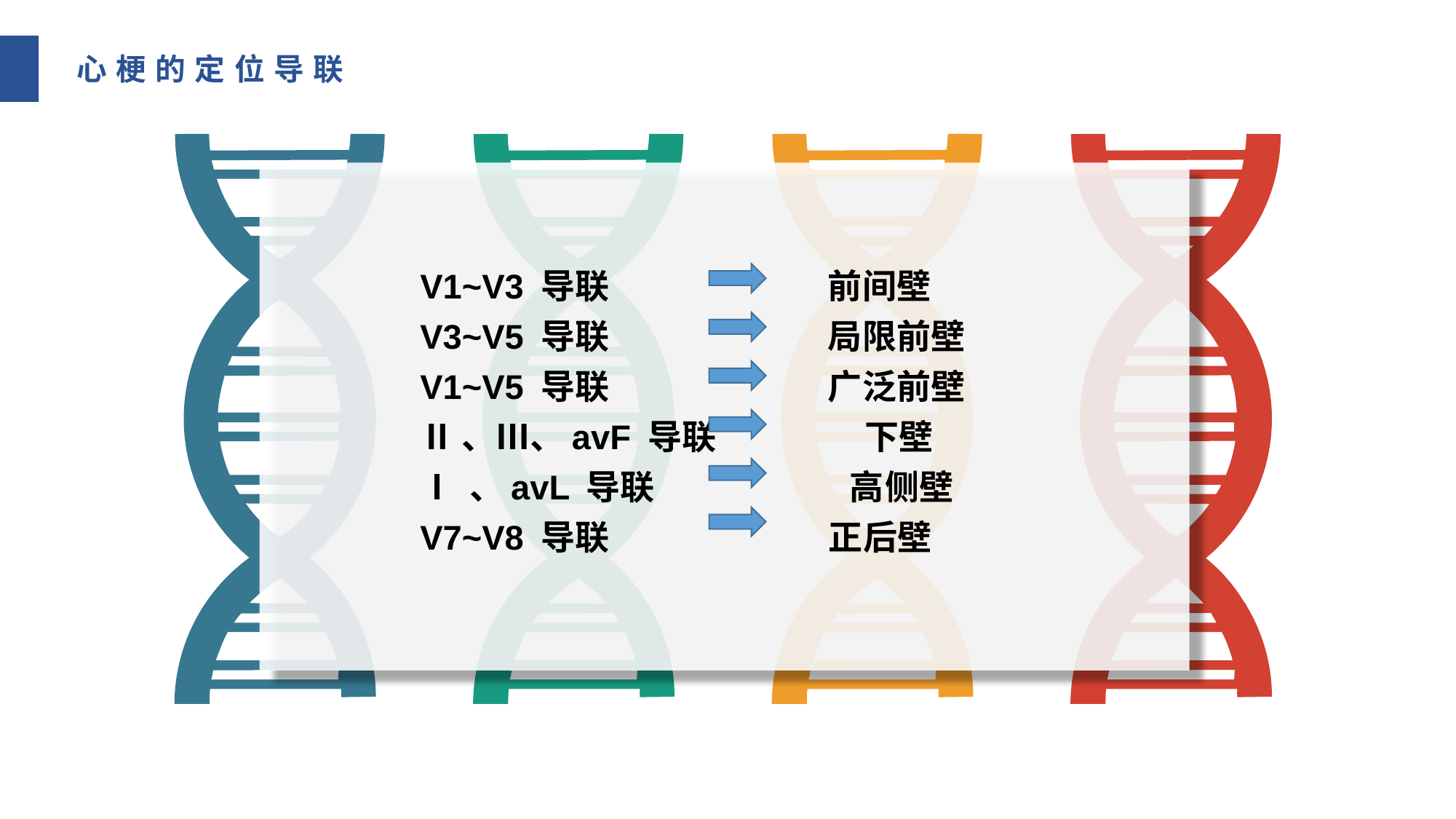

心梗的定位导联

V1~V3 导联                            前间壁
V3~V5 导联                            局限前壁
V1~V5 导联                            广泛前壁
Ⅱ、Ⅲ、avF 导联                   下壁
Ⅰ 、avL 导联                         高侧壁
V7~V8 导联                            正后壁